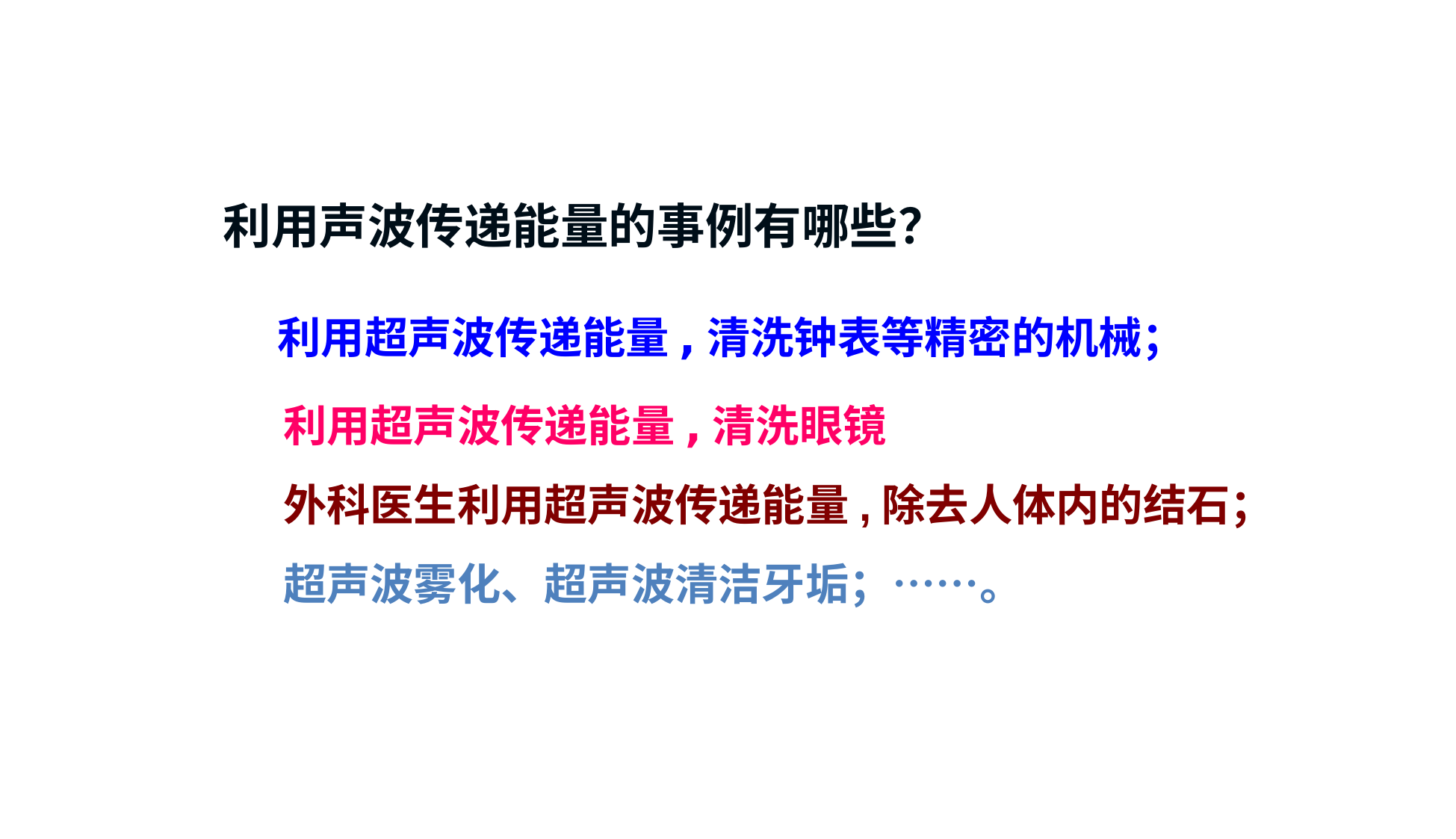

利用声波传递能量的事例有哪些？
 利用超声波传递能量,清洗钟表等精密的机械；
利用超声波传递能量,清洗眼镜
外科医生利用超声波传递能量,除去人体内的结石；
超声波雾化、超声波清洁牙垢；……。